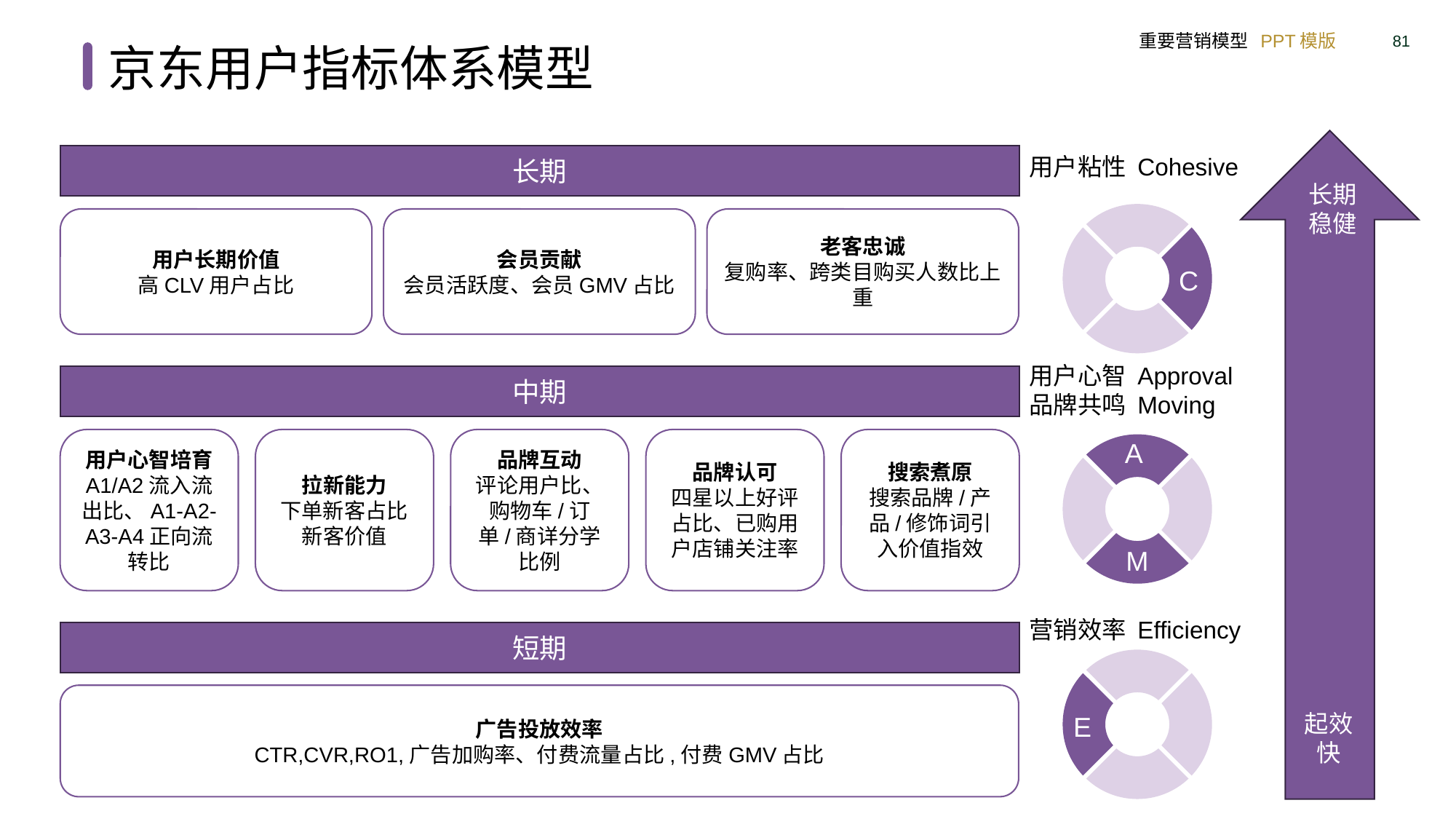

京东用户指标体系模型

长期
用户长期价值
高CLV用户占比
会员贡献
会员活跃度、会员GMV占比
老客忠诚
复购率、跨类目购买人数比上重
用户粘性 Cohesive
长期稳健

C
用户心智 Approval
品牌共鸣 Moving
中期
用户心智培育
A1/A2流入流出比、A1-A2-A3-A4正向流转比
拉新能力
下单新客占比新客价值
品牌互动
评论用户比、购物车/订单/商详分学比例
品牌认可
四星以上好评占比、已购用户店铺关注率
搜索煮原
搜索品牌/产品/修饰词引入价值指效
A

M
营销效率 Efficiency
短期
广告投放效率
CTR,CVR,RO1,广告加购率、付费流量占比,付费GMV占比

E
起效快